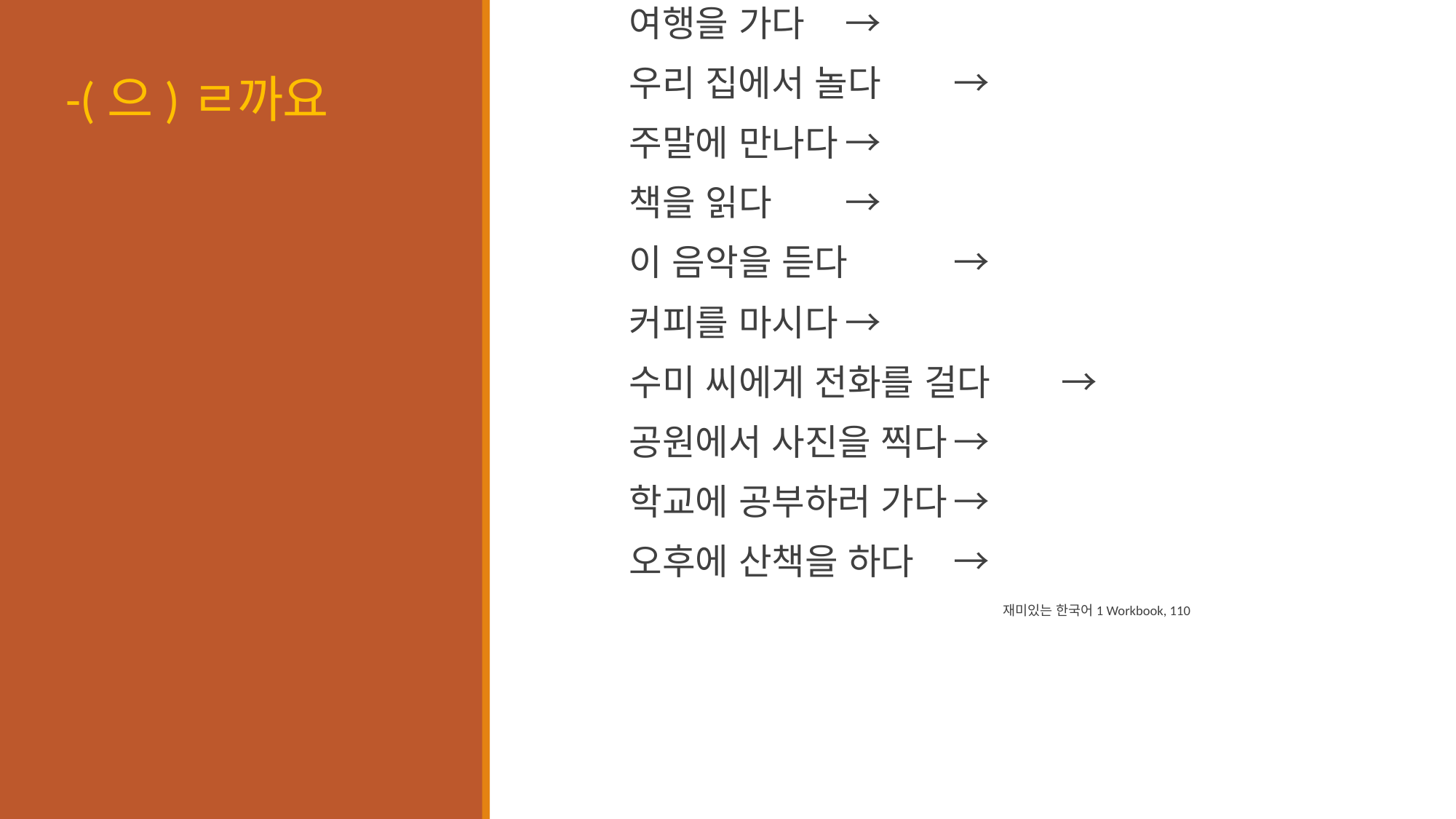

여행을 가다					→
우리 집에서 놀다				→
주말에 만나다					→
책을 읽다						→
이 음악을 듣다				→
커피를 마시다					→
수미 씨에게 전화를 걸다		→
공원에서 사진을 찍다		→
학교에 공부하러 가다		→
오후에 산책을 하다			→
재미있는 한국어1 Workbook, 110
# -(으)ㄹ까요